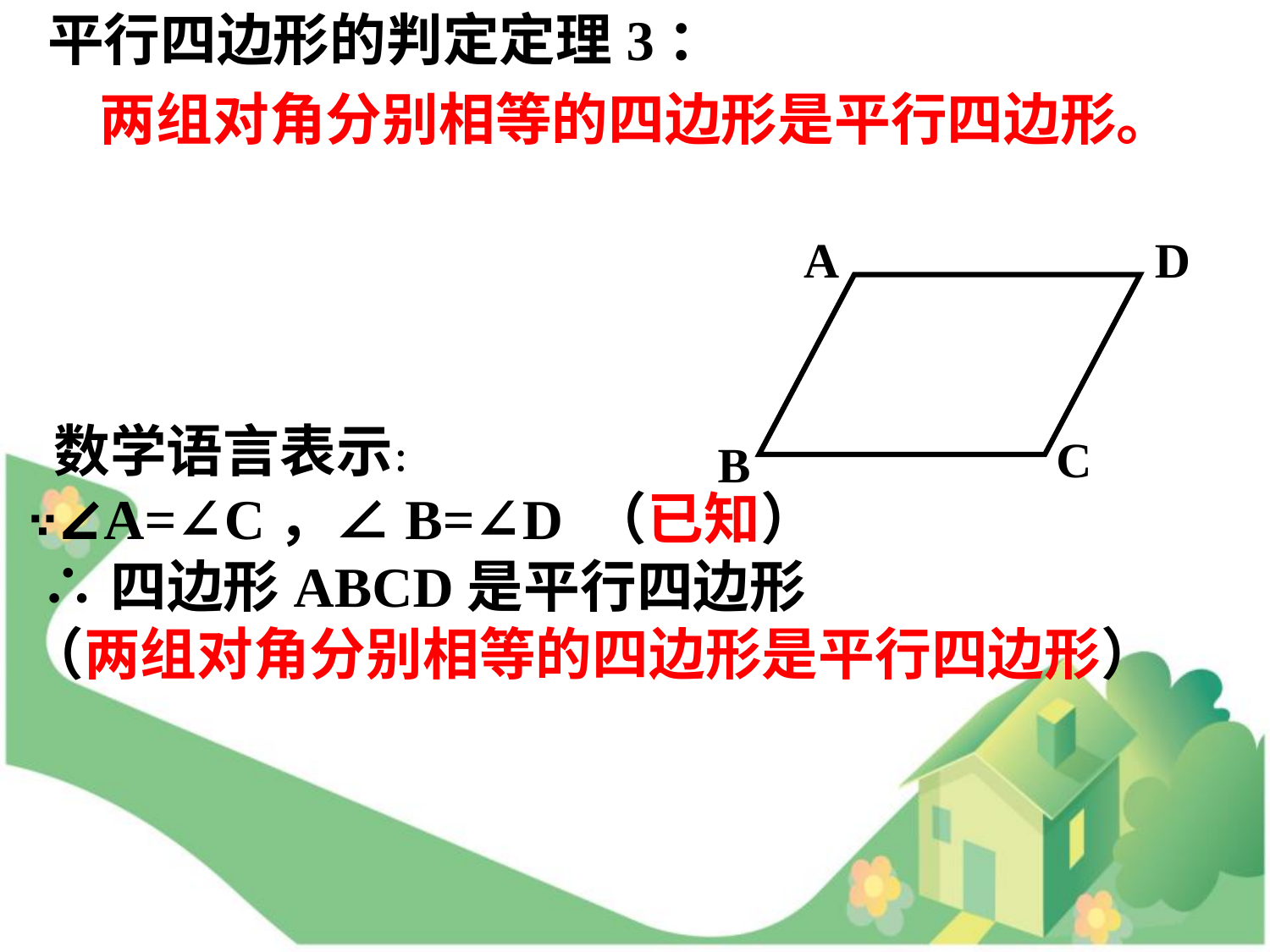

平行四边形的判定定理3：
   两组对角分别相等的四边形是平行四边形。
A
D

C
B
 数学语言表示：
∵∠A=∠C，∠B=∠D （已知）
 ∴四边形ABCD是平行四边形
（两组对角分别相等的四边形是平行四边形）